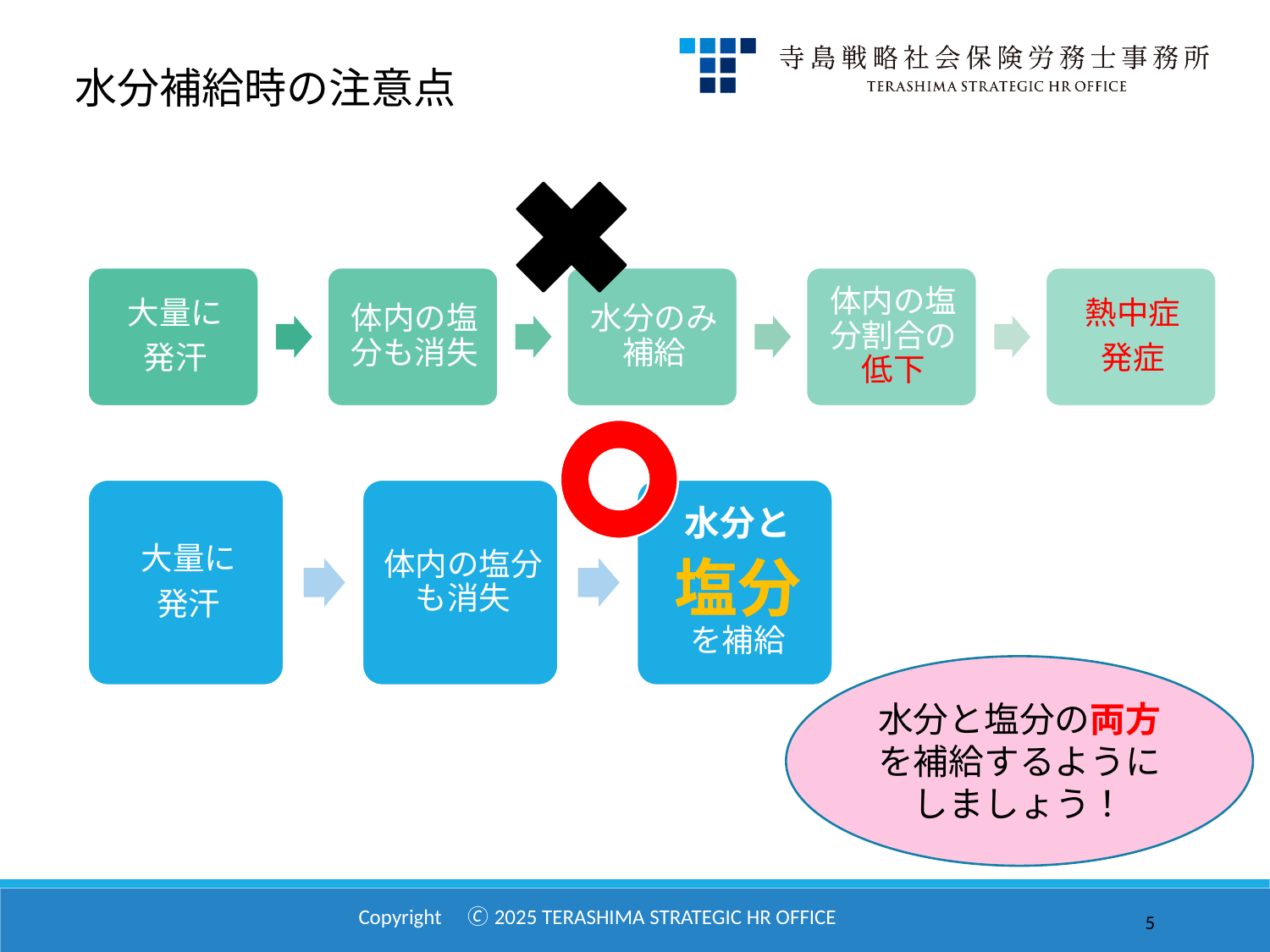

水分補給時の注意点
大量に
発汗

体内の塩分も消失

水分のみ補給

体内の塩分割合の低下

熱中症
発症

大量に
発汗

体内の塩分も消失

水分と
塩分を補給

水分と塩分の両方を補給するように
しましょう！
5